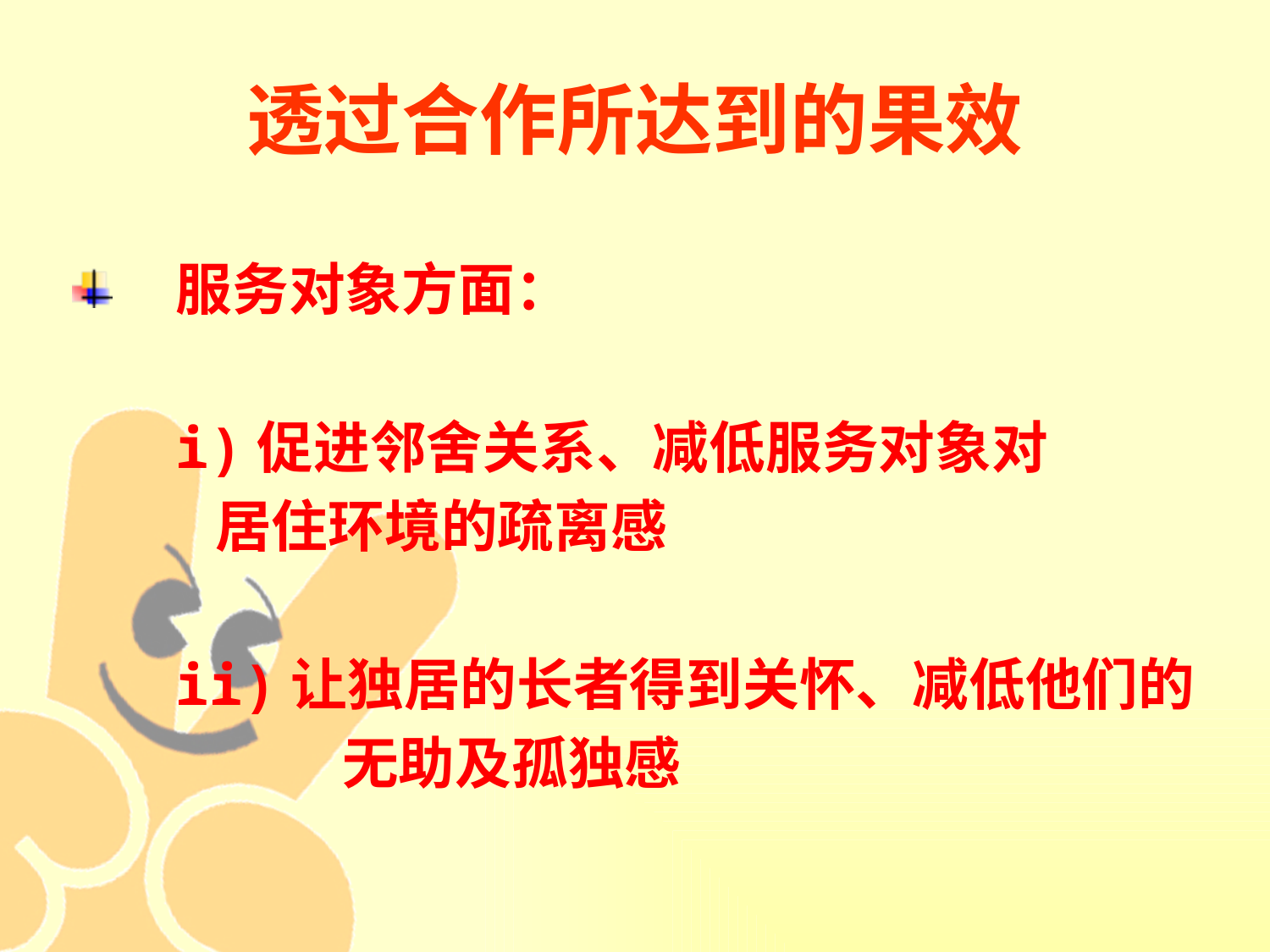

# 透过合作所达到的果效
服务对象方面：

	i)促进邻舍关系、减低服务对象对
	  居住环境的疏离感

	ii)让独居的长者得到关怀、减低他们的
		  无助及孤独感